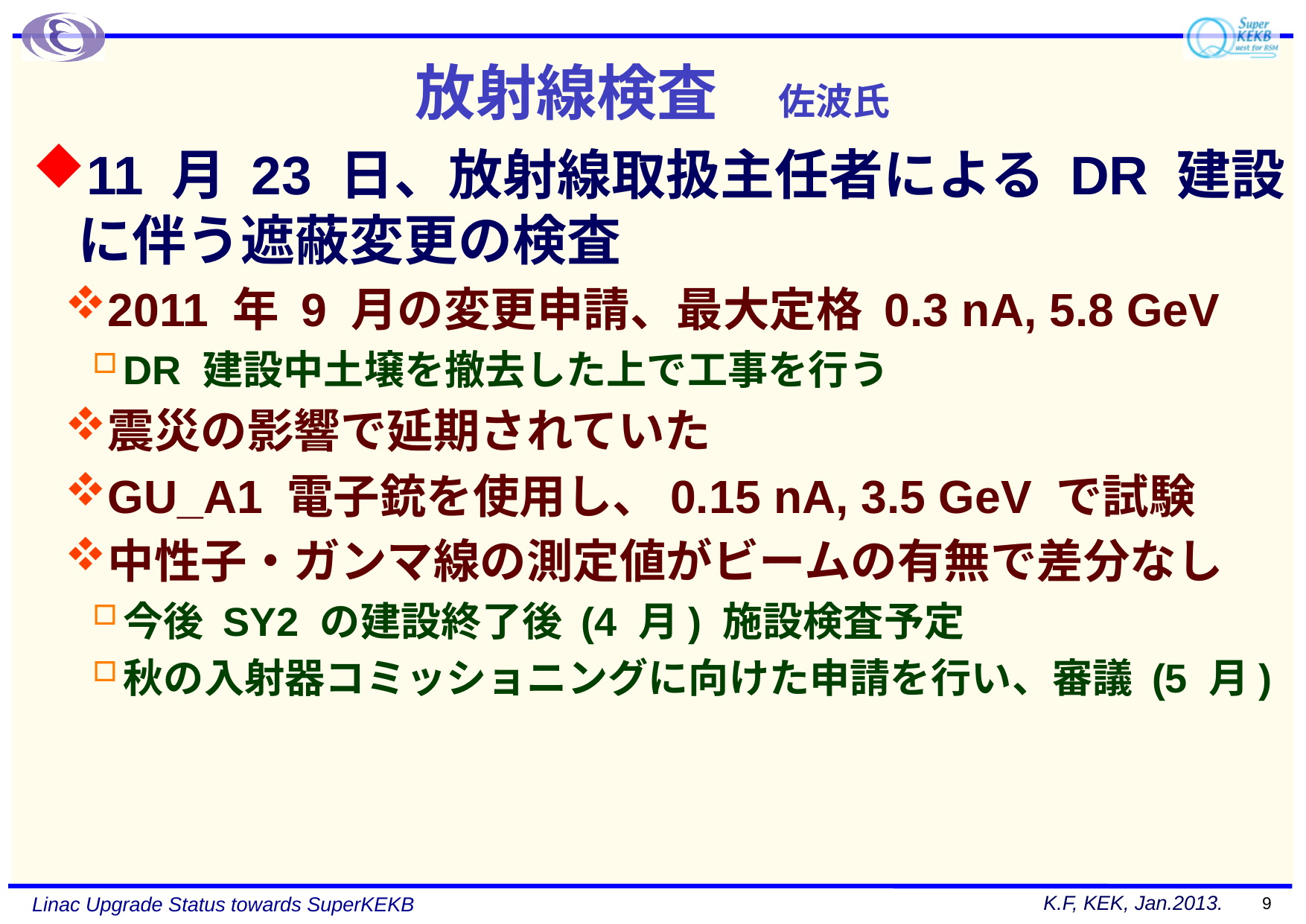

# 放射線検査　佐波氏
11 月 23 日、放射線取扱主任者による DR 建設に伴う遮蔽変更の検査
2011 年 9 月の変更申請、最大定格 0.3 nA, 5.8 GeV
DR 建設中土壌を撤去した上で工事を行う
震災の影響で延期されていた
GU_A1 電子銃を使用し、0.15 nA, 3.5 GeV で試験
中性子・ガンマ線の測定値がビームの有無で差分なし
今後 SY2 の建設終了後 (4 月) 施設検査予定
秋の入射器コミッショニングに向けた申請を行い、審議 (5 月)
9